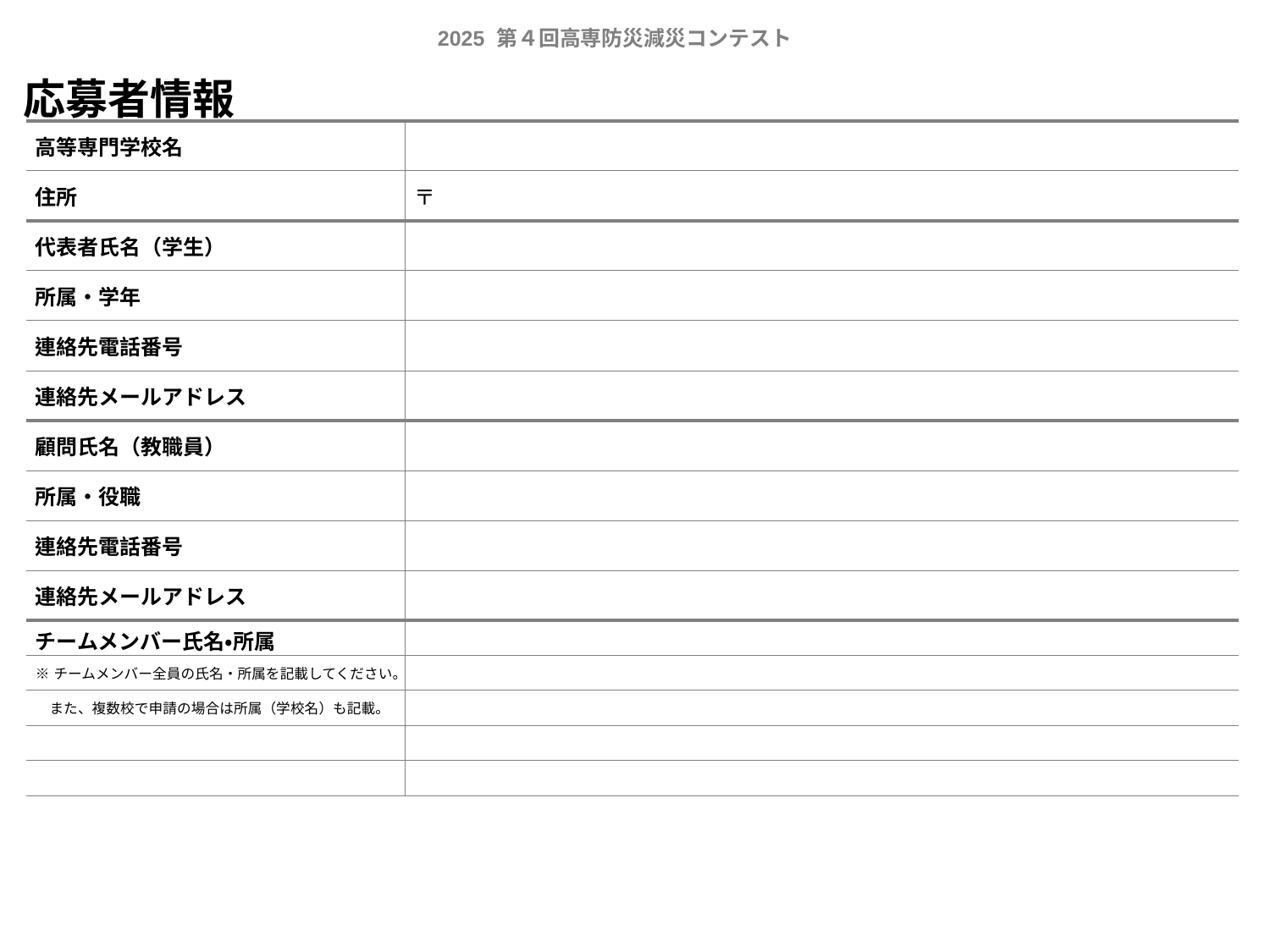

応募者情報
| 高等専門学校名 |  |
| --- | --- |
| 住所 | 〒 |
| 代表者氏名（学生） |  |
| 所属・学年 |  |
| 連絡先電話番号 |  |
| 連絡先メールアドレス |  |
| 顧問氏名（教職員） |  |
| 所属・役職 |  |
| 連絡先電話番号 |  |
| 連絡先メールアドレス |  |
| チームメンバー氏名・所属 |  |
| ※チームメンバー全員の氏名・所属を記載してください。 |  |
| また、複数校で申請の場合は所属（学校名）も記載。 |  |
|  |  |
|  |  |